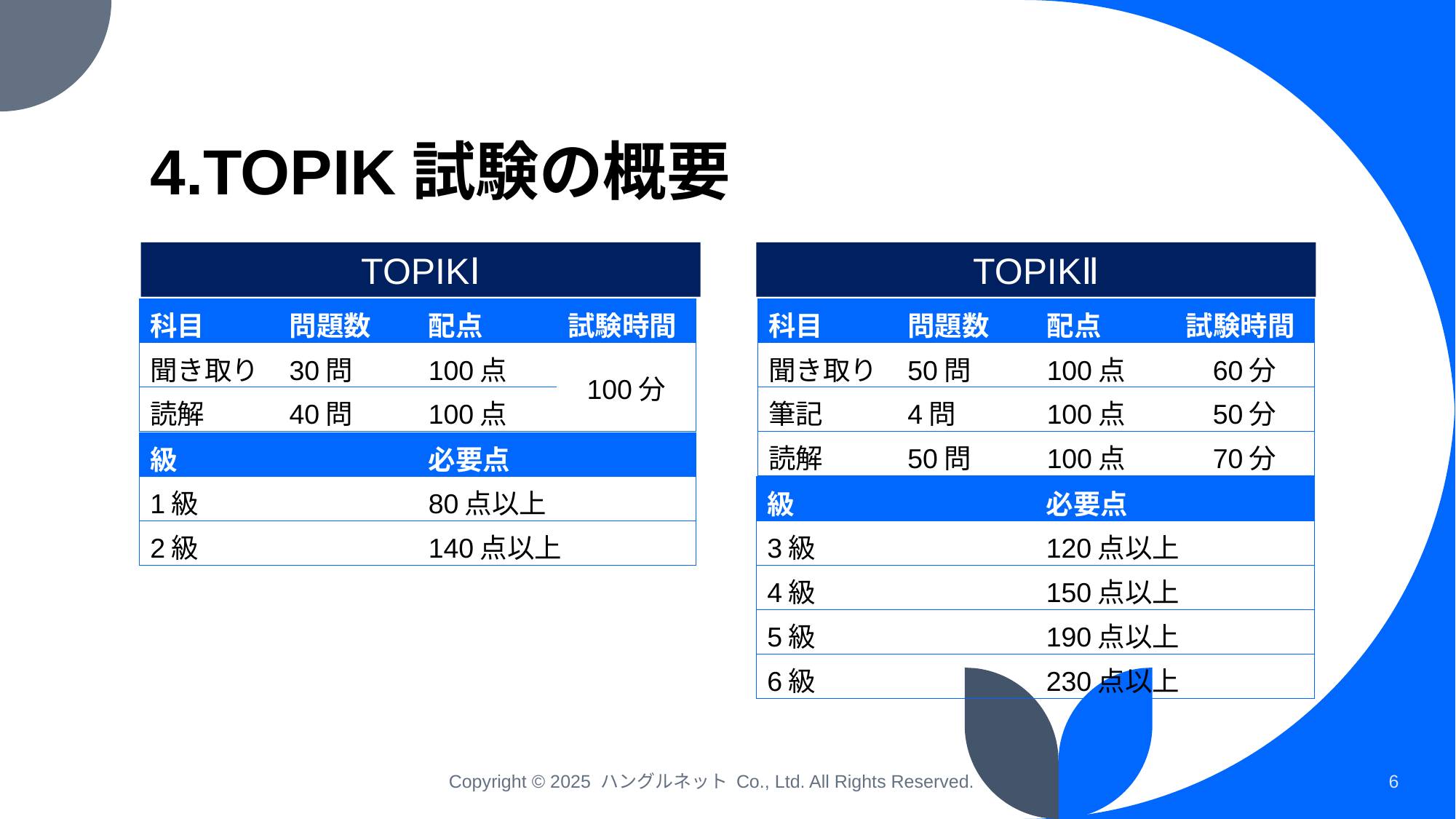

# 4.TOPIK試験の概要
TOPIKⅠ
TOPIKⅡ
| 科目 | 問題数 | 配点 | 試験時間 |
| --- | --- | --- | --- |
| 聞き取り | 30問 | 100点 | 100分 |
| 読解 | 40問 | 100点 |  |
| 科目 | 問題数 | 配点 | 試験時間 |
| --- | --- | --- | --- |
| 聞き取り | 50問 | 100点 | 60分 |
| 筆記 | 4問 | 100点 | 50分 |
| 読解 | 50問 | 100点 | 70分 |
| 級 | 必要点 |
| --- | --- |
| 1級 | 80点以上 |
| 2級 | 140点以上 |
| 級 | 必要点 |
| --- | --- |
| 3級 | 120点以上 |
| 4級 | 150点以上 |
| 5級 | 190点以上 |
| 6級 | 230点以上 |
Copyright © 2025 ハングルネット Co., Ltd. All Rights Reserved.
6